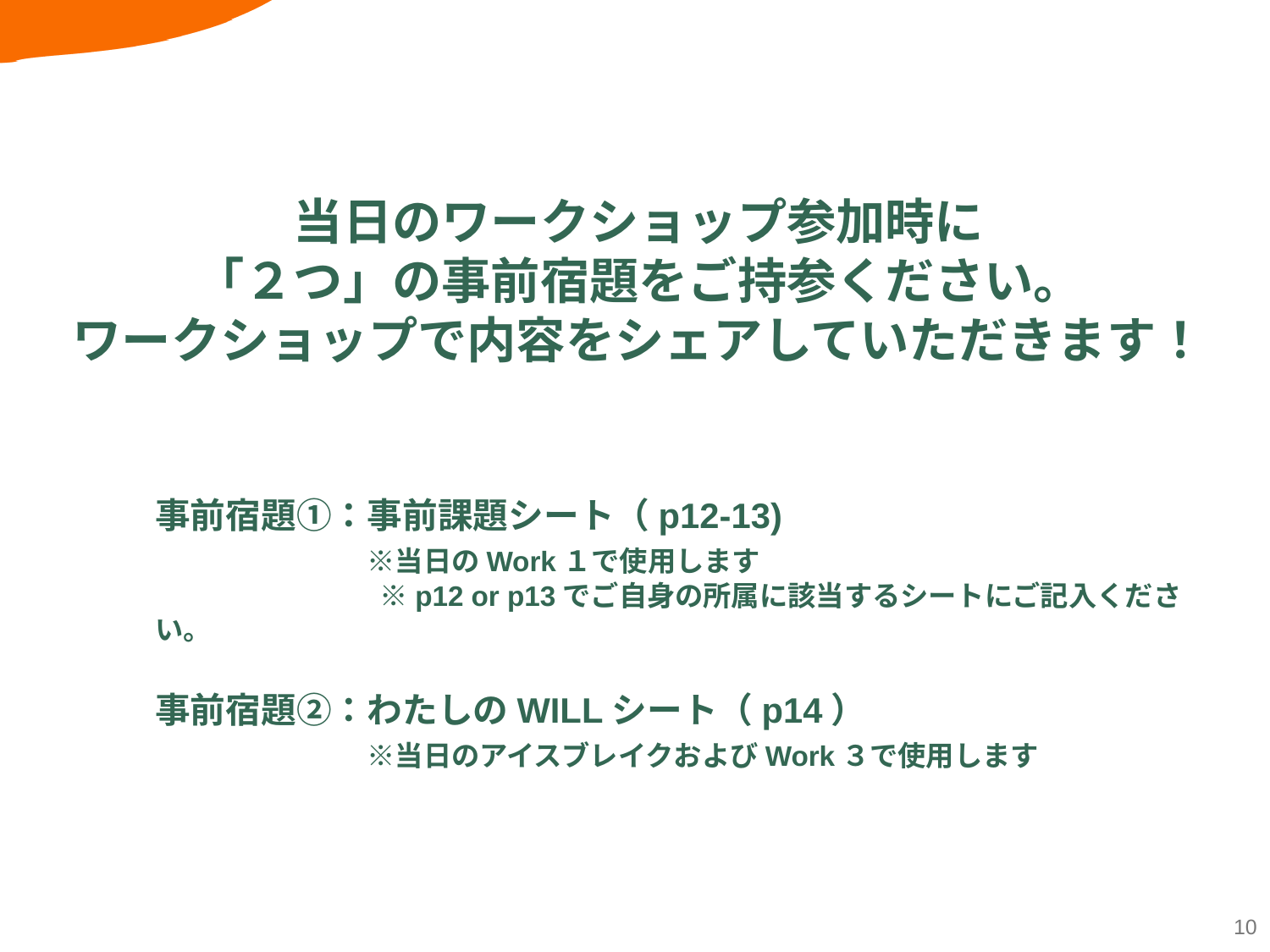

当日のワークショップ参加時に
「２つ」の事前宿題をご持参ください。
ワークショップで内容をシェアしていただきます！
事前宿題①：事前課題シート（p12-13)
　　　　　　※当日のWork１で使用します
　　　　　　　　※p12 or p13でご自身の所属に該当するシートにご記入ください。
事前宿題②：わたしのWILLシート（p14）
　　　　　　※当日のアイスブレイクおよびWork３で使用します
10